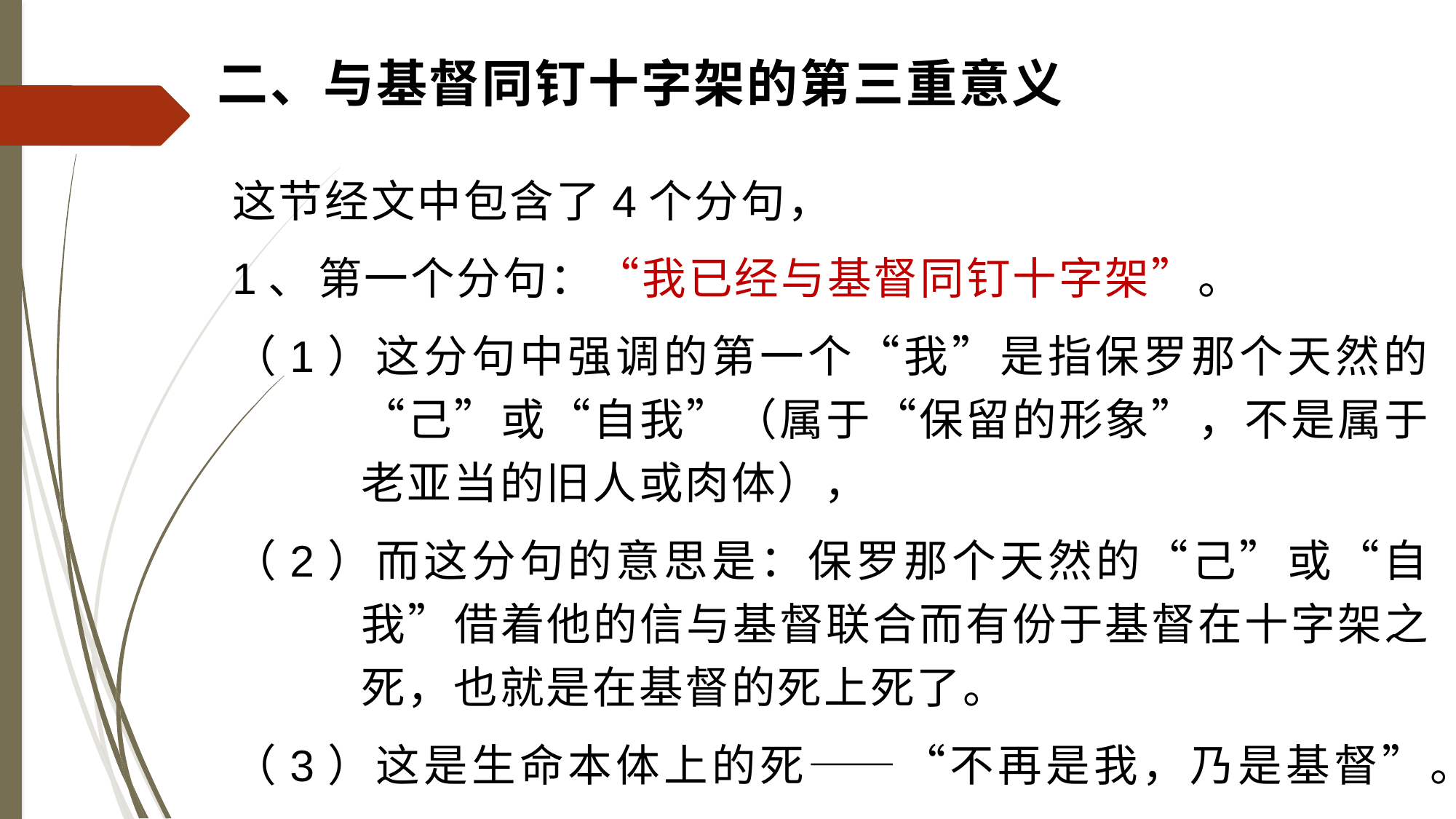

# 二、与基督同钉十字架的第三重意义
这节经文中包含了4个分句，
1、	第一个分句：“我已经与基督同钉十字架”。
（1）这分句中强调的第一个“我”是指保罗那个天然的“己”或“自我”（属于“保留的形象”，不是属于老亚当的旧人或肉体），
（2）而这分句的意思是：保罗那个天然的“己”或“自我”借着他的信与基督联合而有份于基督在十字架之死，也就是在基督的死上死了。
（3）这是生命本体上的死——“不再是我，乃是基督”。